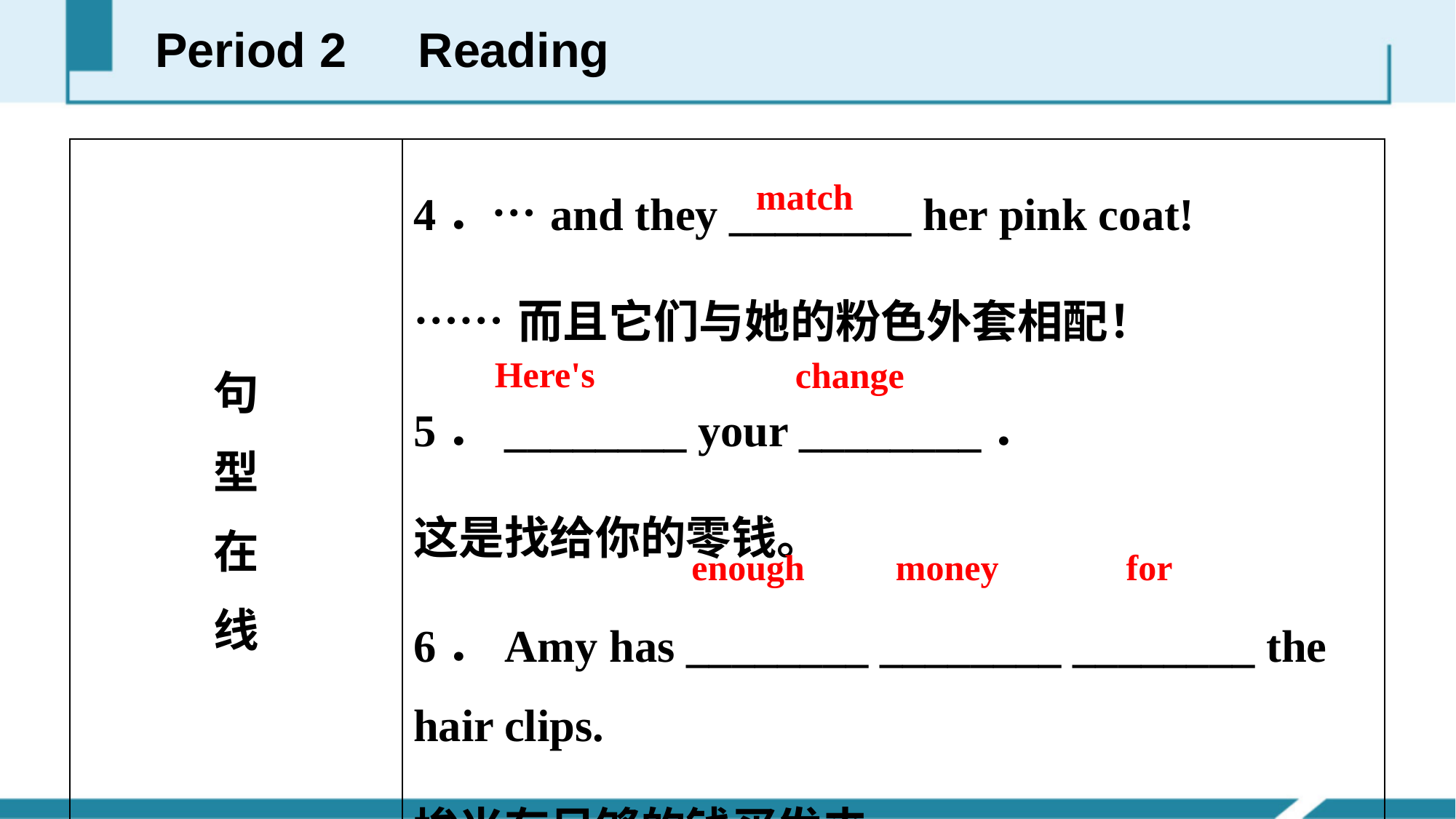

Period 2　Reading
| 句 型 在 线 | 4．…and they \_\_\_\_\_\_\_\_ her pink coat! ……而且它们与她的粉色外套相配！ 5．\_\_\_\_\_\_\_\_ your \_\_\_\_\_\_\_\_． 这是找给你的零钱。 6．Amy has \_\_\_\_\_\_\_\_ \_\_\_\_\_\_\_\_ \_\_\_\_\_\_\_\_ the hair clips. 埃米有足够的钱买发夹。 |
| --- | --- |
match
Here's
 change

enough          money              for